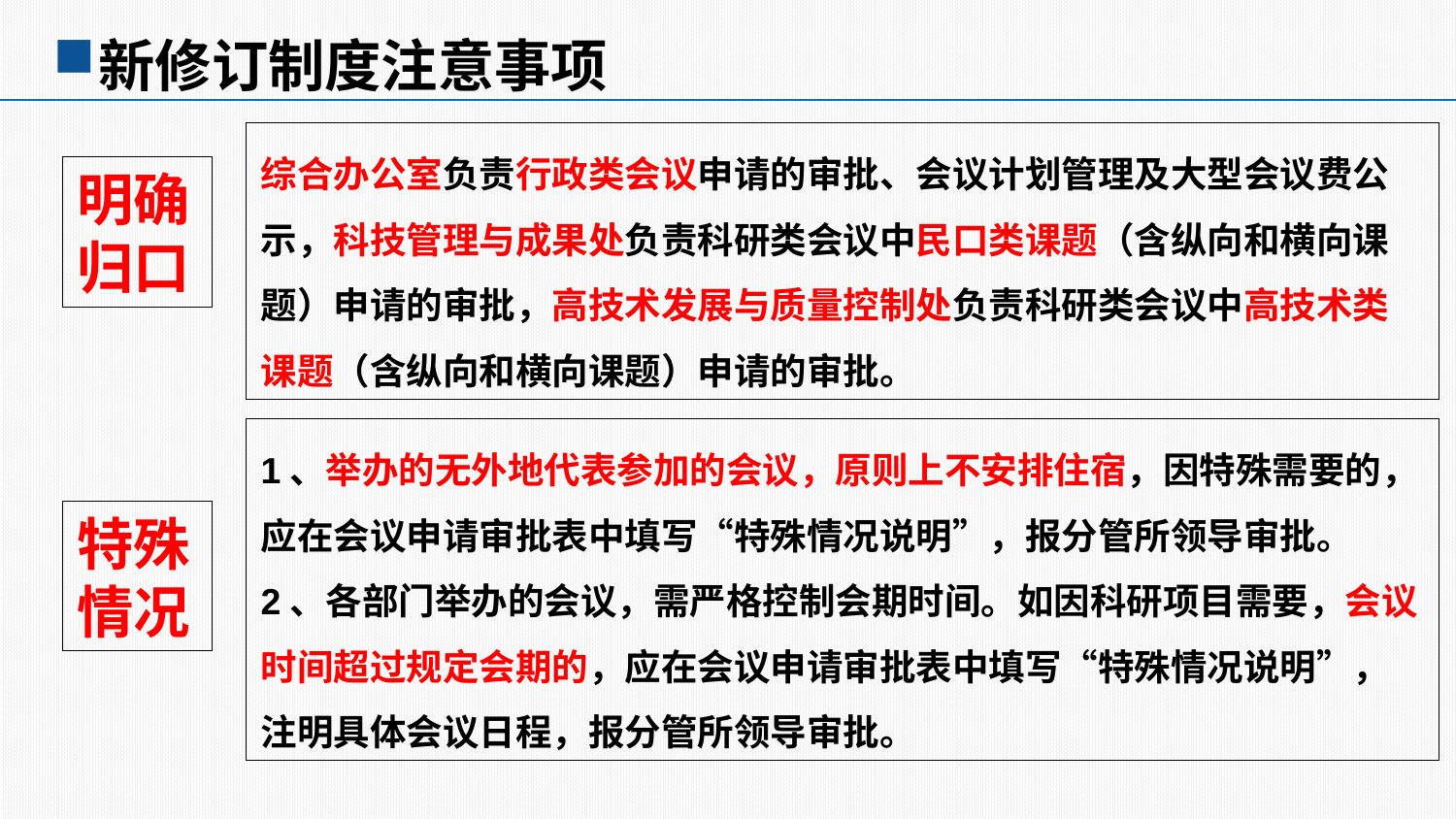

新修订制度注意事项
综合办公室负责行政类会议申请的审批、会议计划管理及大型会议费公示，科技管理与成果处负责科研类会议中民口类课题（含纵向和横向课题）申请的审批，高技术发展与质量控制处负责科研类会议中高技术类课题（含纵向和横向课题）申请的审批。
明确归口
1、举办的无外地代表参加的会议，原则上不安排住宿，因特殊需要的，应在会议申请审批表中填写“特殊情况说明”，报分管所领导审批。
2、各部门举办的会议，需严格控制会期时间。如因科研项目需要，会议时间超过规定会期的，应在会议申请审批表中填写“特殊情况说明”，注明具体会议日程，报分管所领导审批。
特殊情况